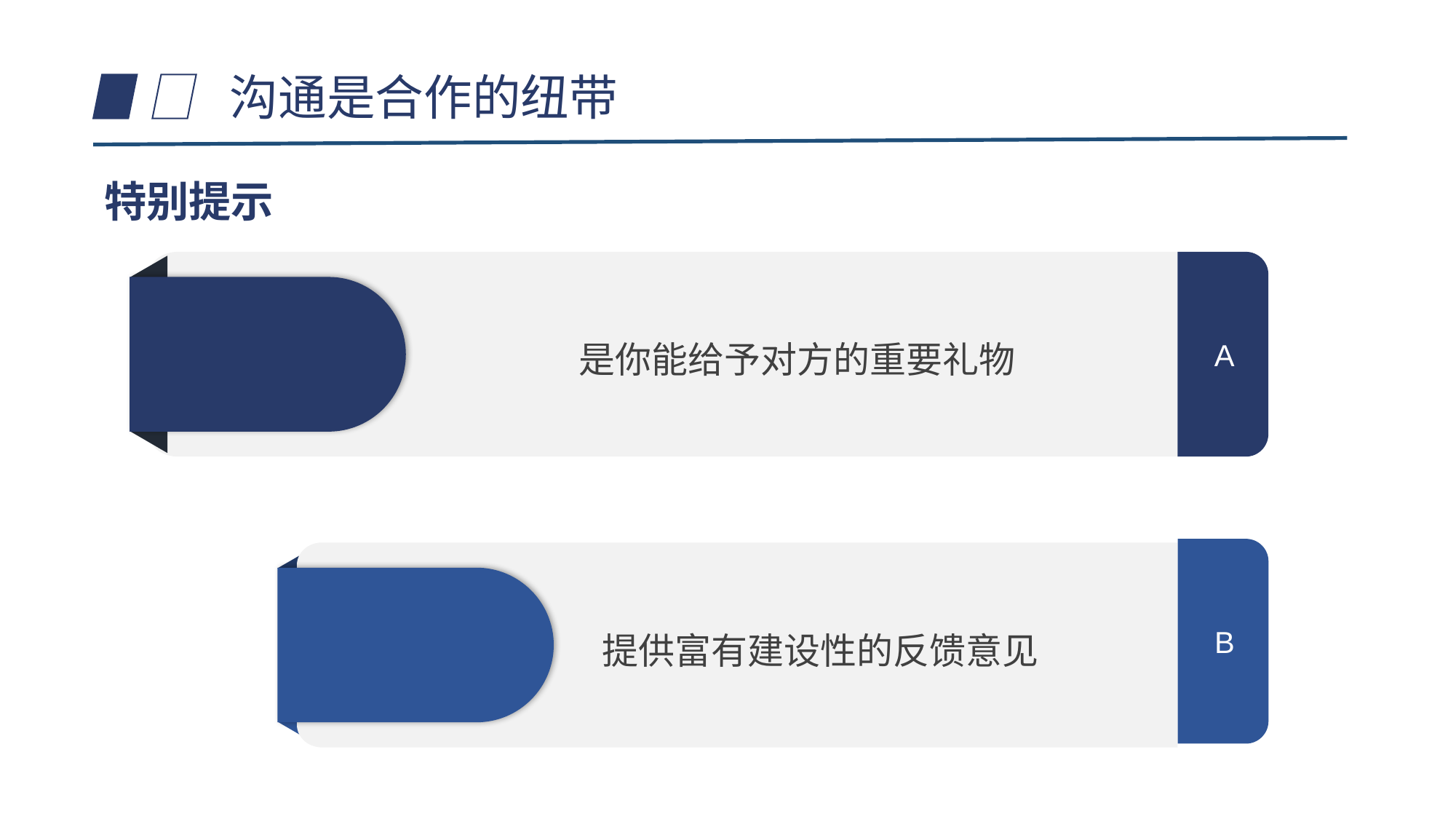

沟通是合作的纽带

特别提示

是你能给予对方的重要礼物
A
倾听

B

提供富有建设性的反馈意见